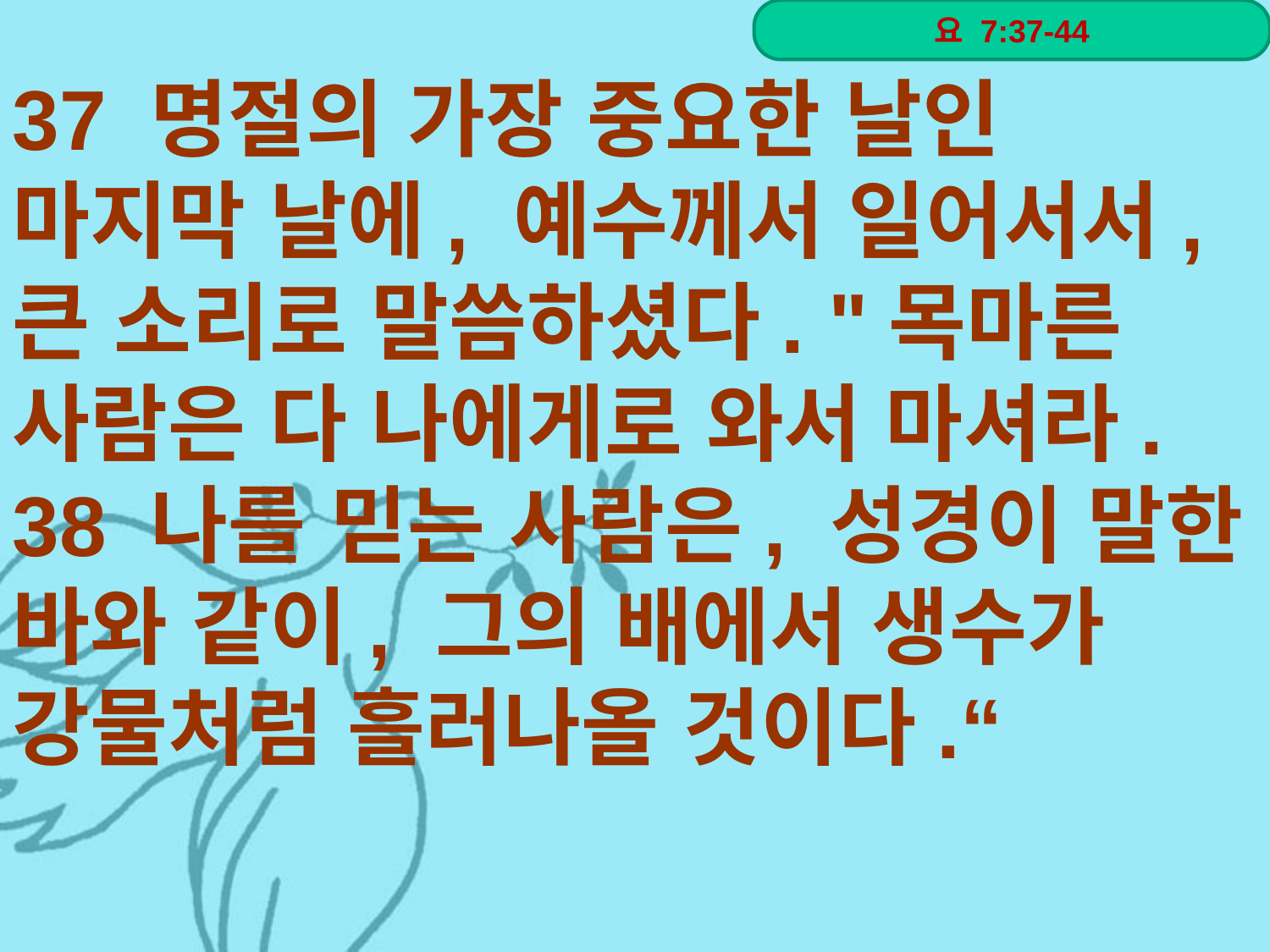

37 명절의 가장 중요한 날인 마지막 날에, 예수께서 일어서서, 큰 소리로 말씀하셨다. "목마른 사람은 다 나에게로 와서 마셔라.
38 나를 믿는 사람은, 성경이 말한 바와 같이, 그의 배에서 생수가 강물처럼 흘러나올 것이다.“
요 7:37-44